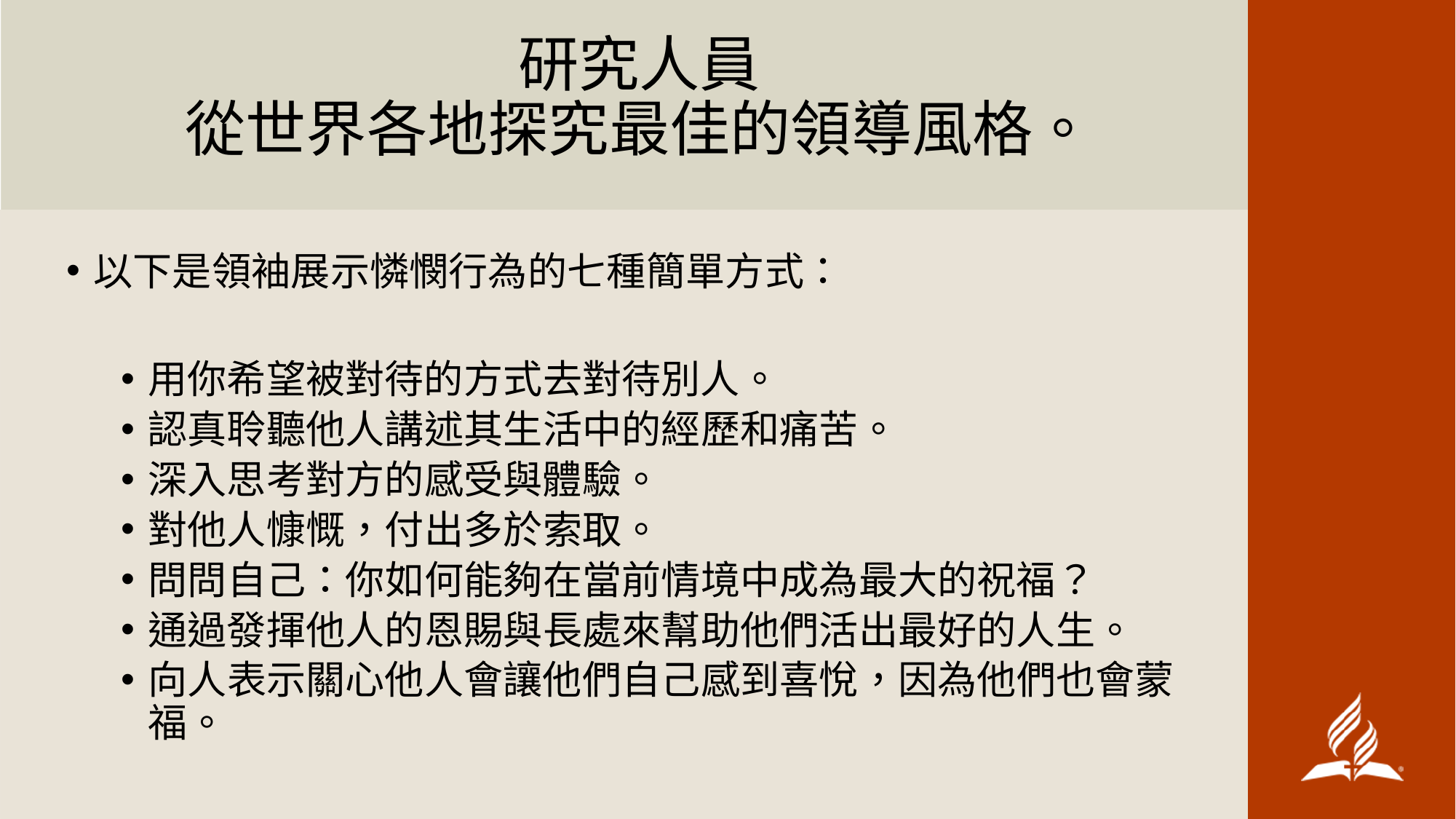

# 研究人員 從世界各地探究最佳的領導風格。
以下是領袖展示憐憫行為的七種簡單方式：

用你希望被對待的方式去對待別人。
認真聆聽他人講述其生活中的經歷和痛苦。
深入思考對方的感受與體驗。
對他人慷慨，付出多於索取。
問問自己：你如何能夠在當前情境中成為最大的祝福？
通過發揮他人的恩賜與長處來幫助他們活出最好的人生。
向人表示關心他人會讓他們自己感到喜悅，因為他們也會蒙福。